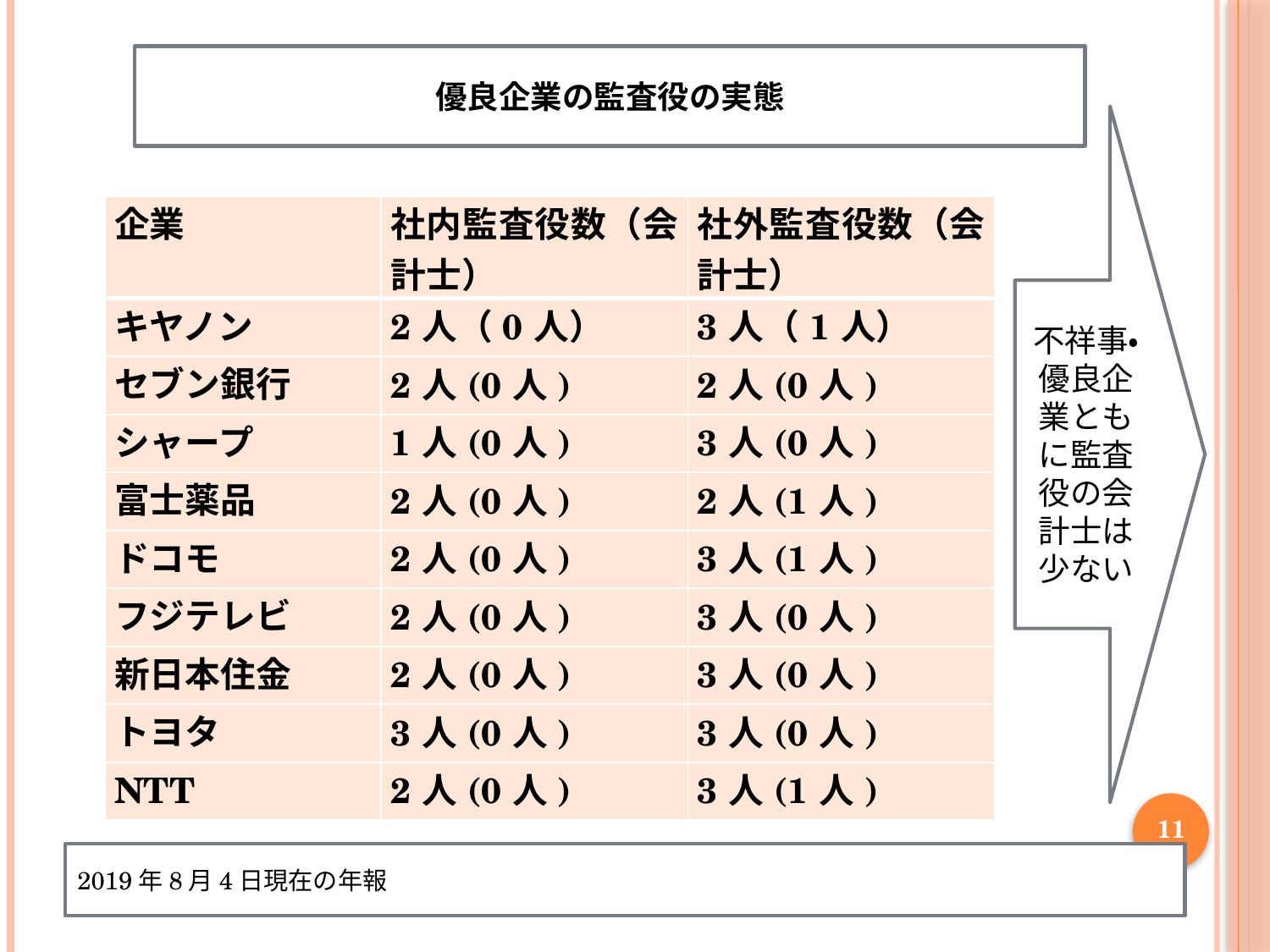

優良企業の監査役の実態
不祥事・優良企業ともに監査役の会計士は少ない
| 企業 | 社内監査役数（会計士） | 社外監査役数（会計士） |
| --- | --- | --- |
| キヤノン | 2人（0人） | 3人（1人） |
| セブン銀行 | 2人(0人) | 2人(0人) |
| シャープ | 1人(0人) | 3人(0人) |
| 富士薬品 | 2人(0人) | 2人(1人) |
| ドコモ | 2人(0人) | 3人(1人) |
| フジテレビ | 2人(0人) | 3人(0人) |
| 新日本住金 | 2人(0人) | 3人(0人) |
| トヨタ | 3人(0人) | 3人(0人) |
| NTT | 2人(0人) | 3人(1人) |
11

2019年8月4日現在の年報